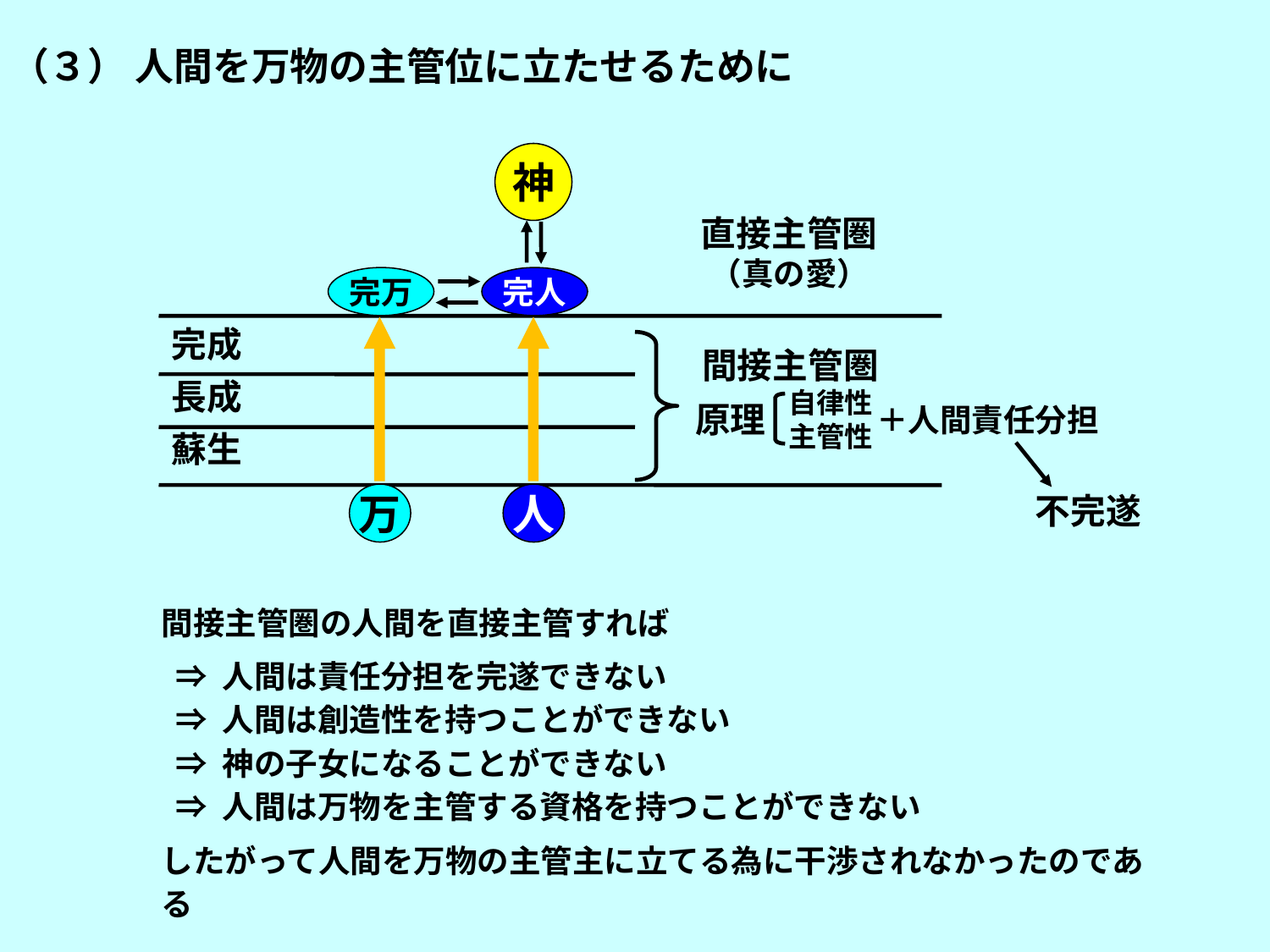

（３） 人間を万物の主管位に立たせるために
神
直接主管圏
（真の愛）

完万
完人

完成

間接主管圏
長成

自律性
主管性
原理

＋人間責任分担
蘇生

不完遂
万
人

間接主管圏の人間を直接主管すれば
  ⇒ 人間は責任分担を完遂できない
  ⇒ 人間は創造性を持つことができない
  ⇒ 神の子女になることができない
  ⇒ 人間は万物を主管する資格を持つことができない
したがって人間を万物の主管主に立てる為に干渉されなかったのである